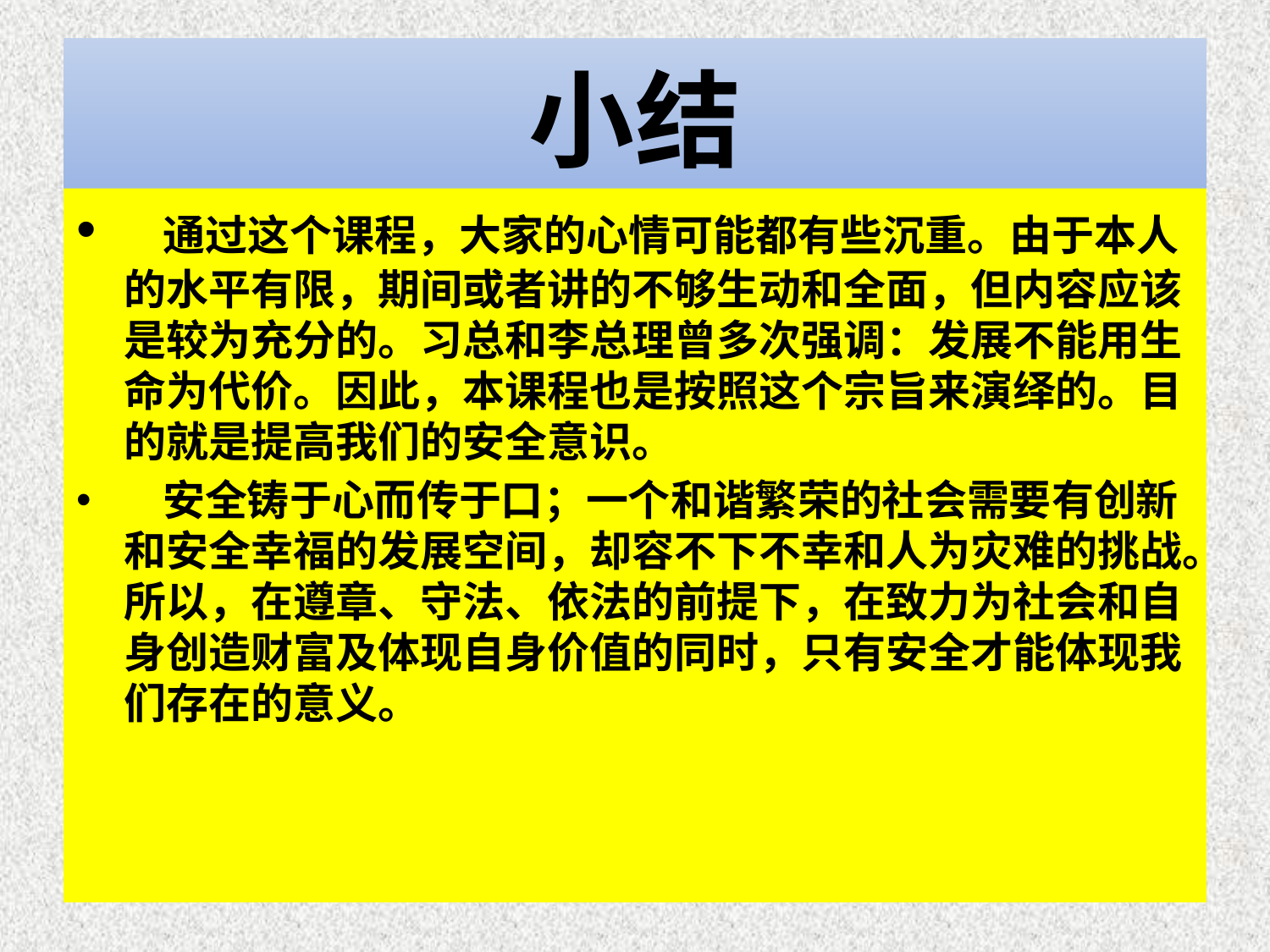

# 小结
  通过这个课程，大家的心情可能都有些沉重。由于本人的水平有限，期间或者讲的不够生动和全面，但内容应该是较为充分的。习总和李总理曾多次强调：发展不能用生命为代价。因此，本课程也是按照这个宗旨来演绎的。目的就是提高我们的安全意识。
   安全铸于心而传于口；一个和谐繁荣的社会需要有创新和安全幸福的发展空间，却容不下不幸和人为灾难的挑战。所以，在遵章、守法、依法的前提下，在致力为社会和自身创造财富及体现自身价值的同时，只有安全才能体现我们存在的意义。